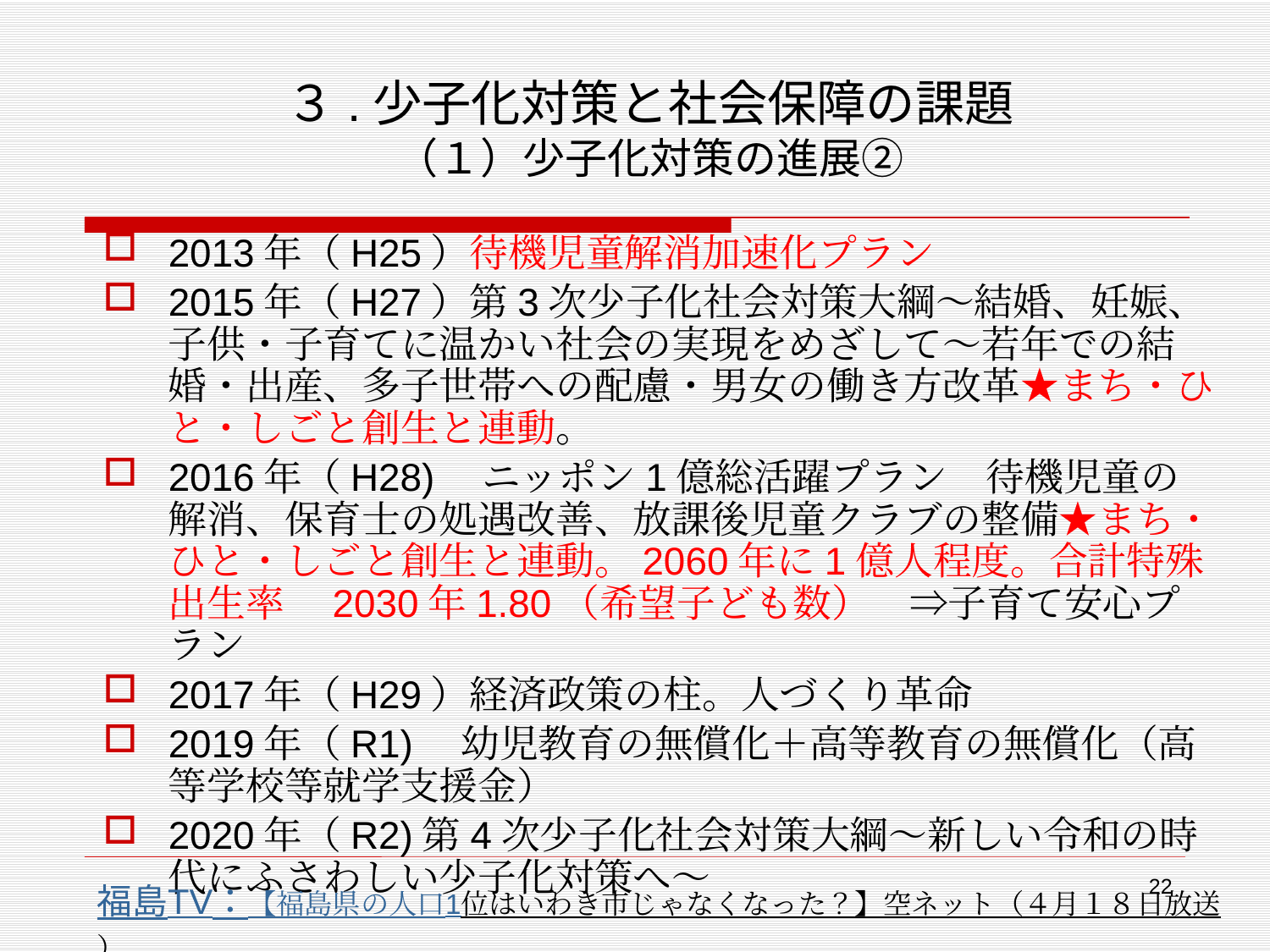

# ３.少子化対策と社会保障の課題 （１）少子化対策の進展②
2013年（H25）待機児童解消加速化プラン
2015年（H27）第3次少子化社会対策大綱～結婚、妊娠、子供・子育てに温かい社会の実現をめざして～若年での結婚・出産、多子世帯への配慮・男女の働き方改革★まち・ひと・しごと創生と連動。
2016年（H28)　ニッポン1億総活躍プラン　待機児童の解消、保育士の処遇改善、放課後児童クラブの整備★まち・ひと・しごと創生と連動。2060年に1億人程度。合計特殊出生率　2030年1.80（希望子ども数）　⇒子育て安心プラン
2017年（H29）経済政策の柱。人づくり革命
2019年（R1)　幼児教育の無償化＋高等教育の無償化（高等学校等就学支援金）
2020年（R2)第4次少子化社会対策大綱～新しい令和の時代にふさわしい少子化対策へ～
22
福島TV：【福島県の人口1位はいわき市じゃなくなった？】空ネット（４月１８日放送）